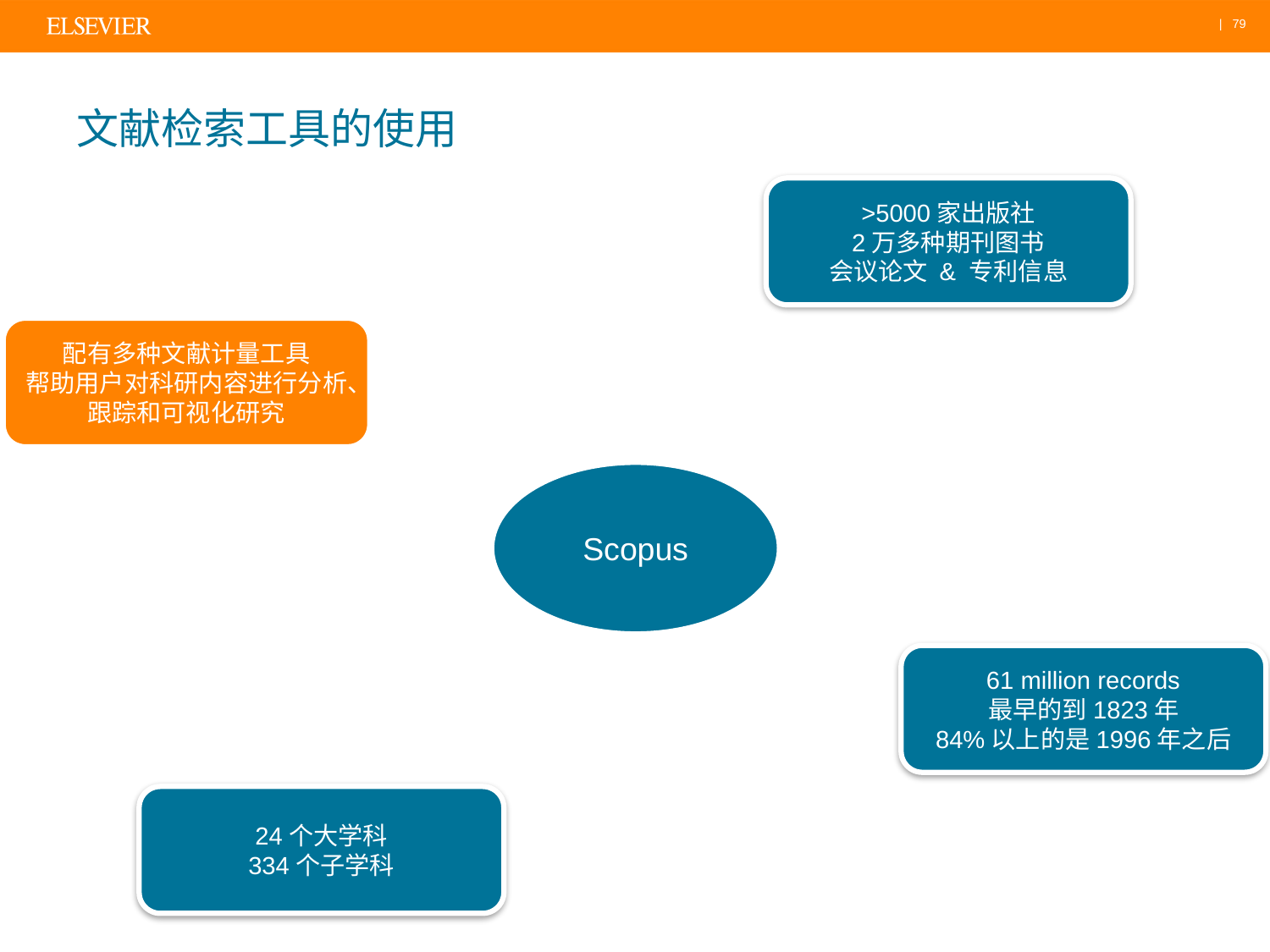

# 文献检索工具的使用
>5000家出版社
2万多种期刊图书
会议论文 & 专利信息
Scopus
配有多种文献计量工具
帮助用户对科研内容进行分析、跟踪和可视化研究
61 million records
最早的到1823年
84%以上的是1996年之后
24个大学科
334个子学科